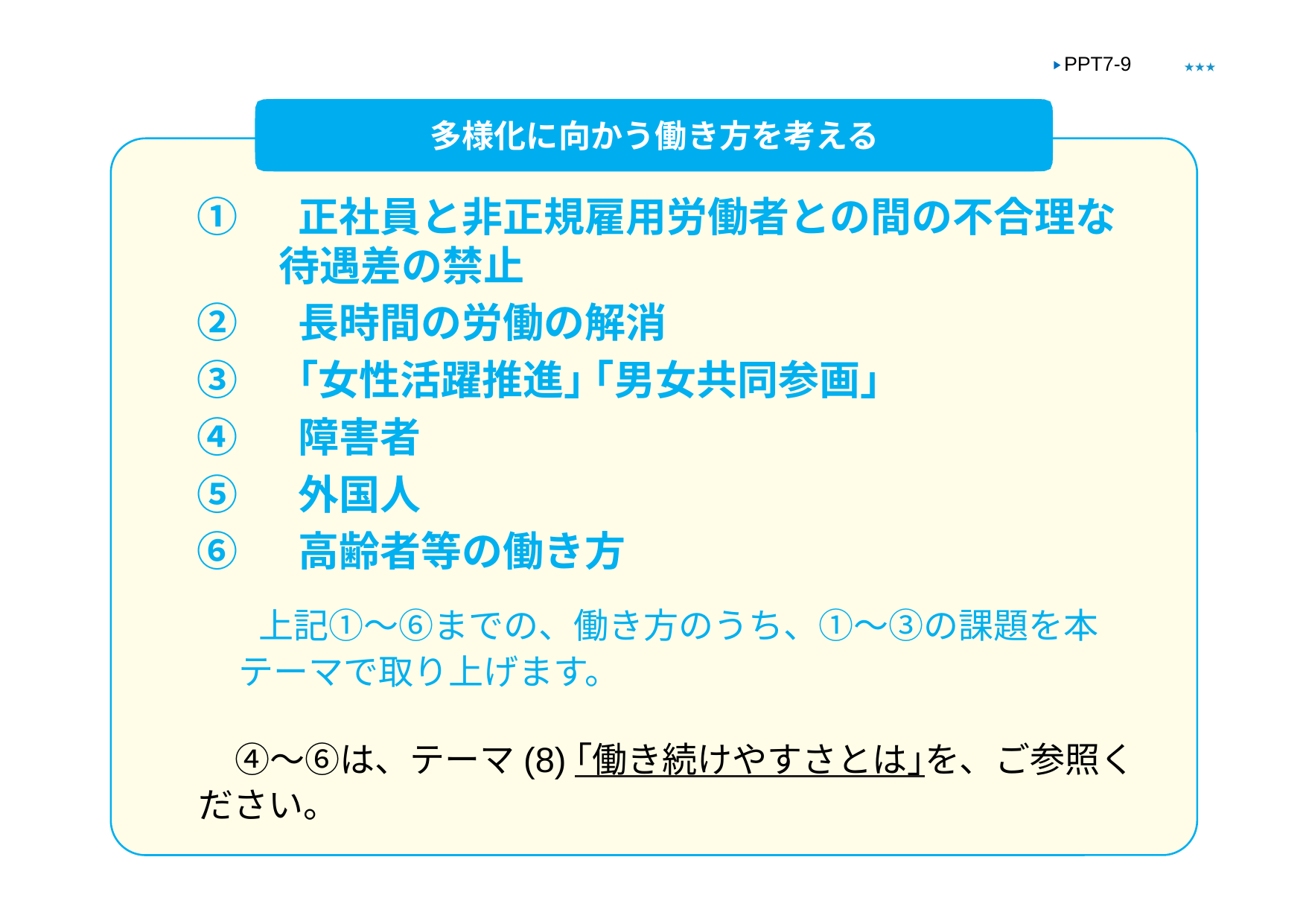

★★★
▶ PPT7-9

多様化に向かう働き方を考える

① 　正社員と非正規雇用労働者との間の不合理な待遇差の禁止
② 　長時間の労働の解消
③ 　｢女性活躍推進｣ ｢男女共同参画｣
④ 　障害者
⑤　 外国人
⑥　 高齢者等の働き方
　上記①～⑥までの、働き方のうち、①～③の課題を本テーマで取り上げます。

　④～⑥は、テーマ(8)｢働き続けやすさとは｣を、ご参照ください。